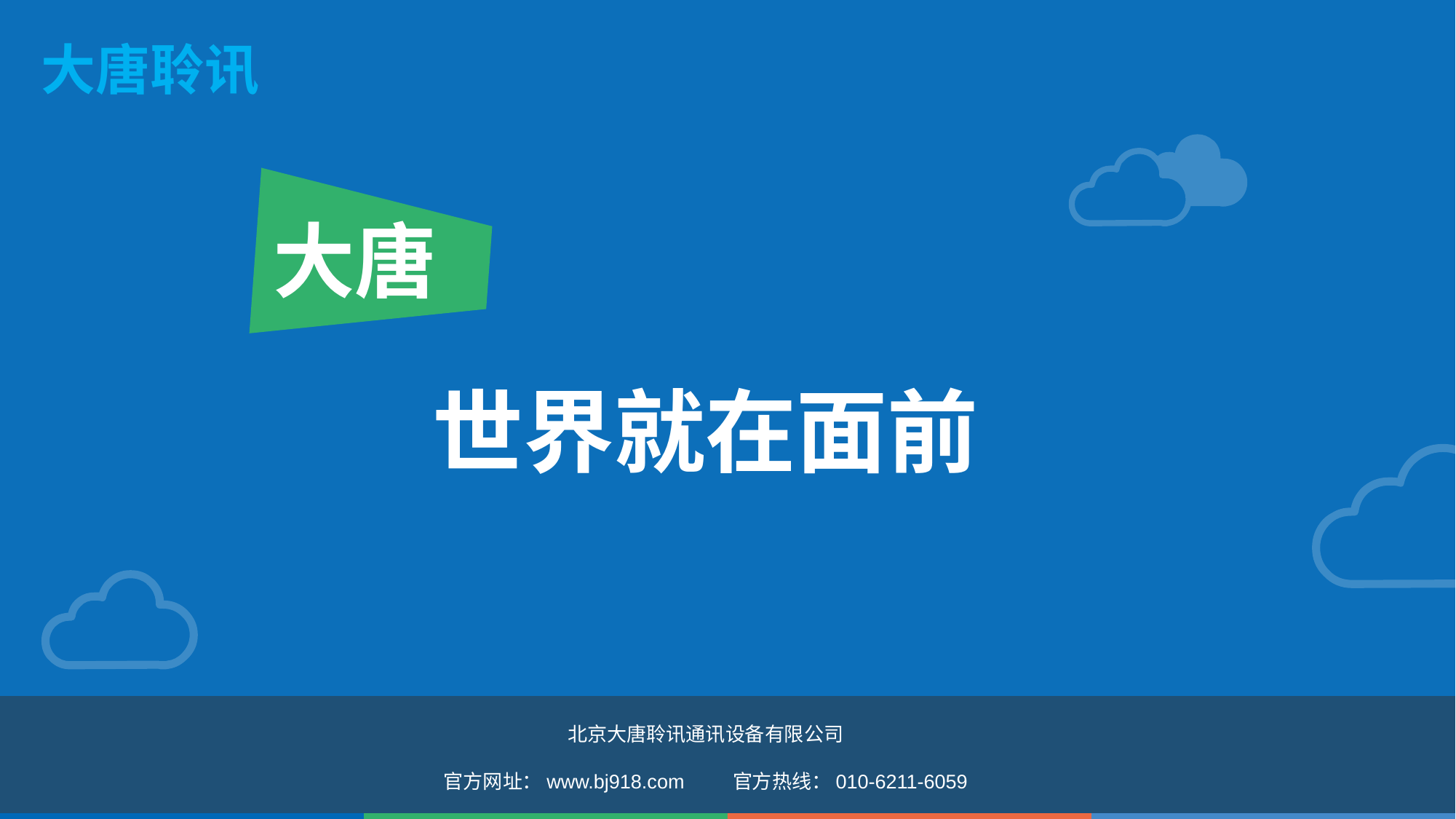

大唐聆讯

大唐
世界就在面前

北京大唐聆讯通讯设备有限公司

官方网址：www.bj918.com        官方热线：010-6211-6059